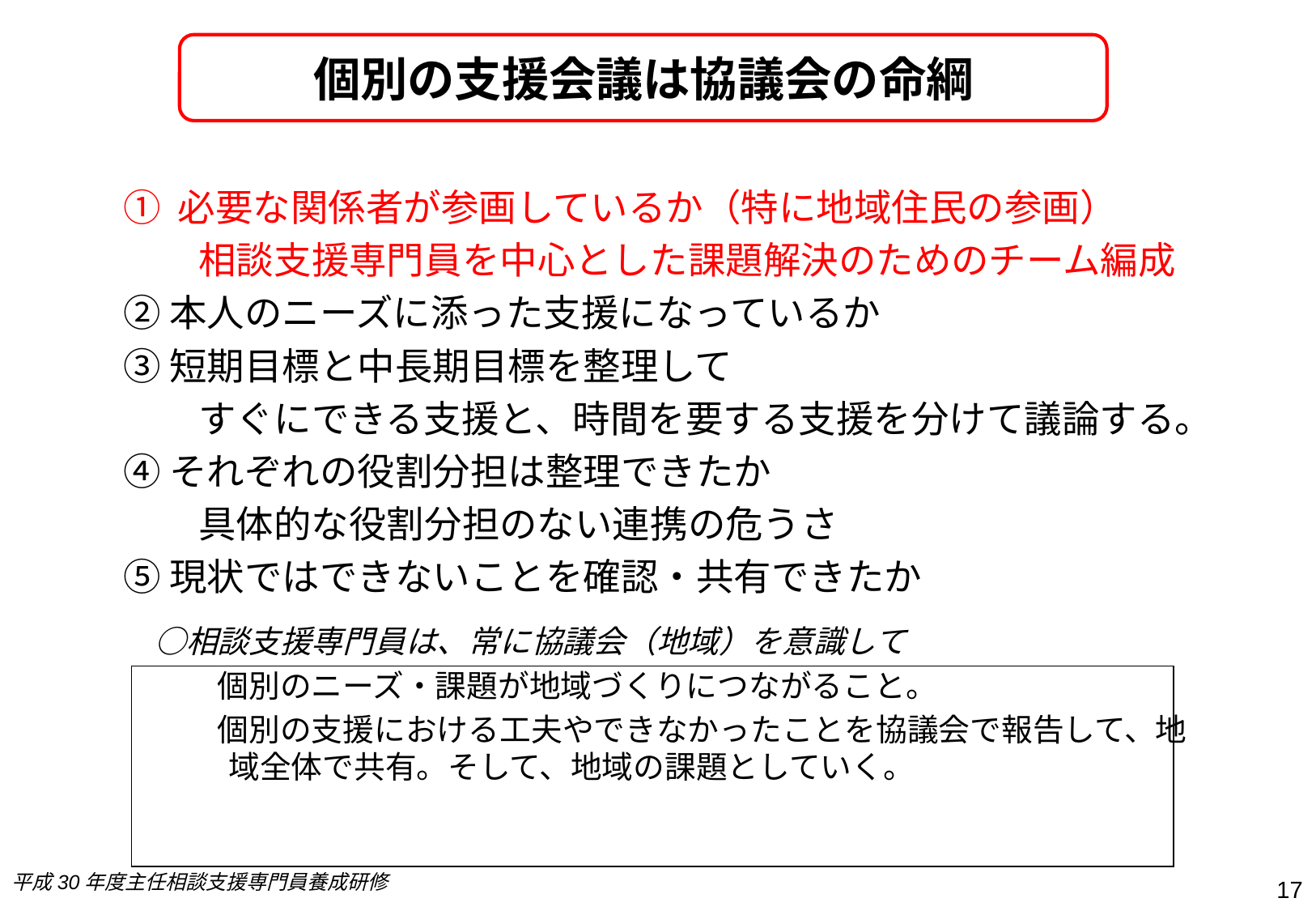

個別の支援会議は協議会の命綱
① 必要な関係者が参画しているか（特に地域住民の参画）
　　相談支援専門員を中心とした課題解決のためのチーム編成
②本人のニーズに添った支援になっているか
③短期目標と中長期目標を整理して
　　すぐにできる支援と、時間を要する支援を分けて議論する。
④それぞれの役割分担は整理できたか
　　具体的な役割分担のない連携の危うさ
⑤現状ではできないことを確認・共有できたか

　○相談支援専門員は、常に協議会（地域）を意識して
　　　個別のニーズ・課題が地域づくりにつながること。
　　　個別の支援における工夫やできなかったことを協議会で報告して、地　　域全体で共有。そして、地域の課題としていく。

平成30年度主任相談支援専門員養成研修
17